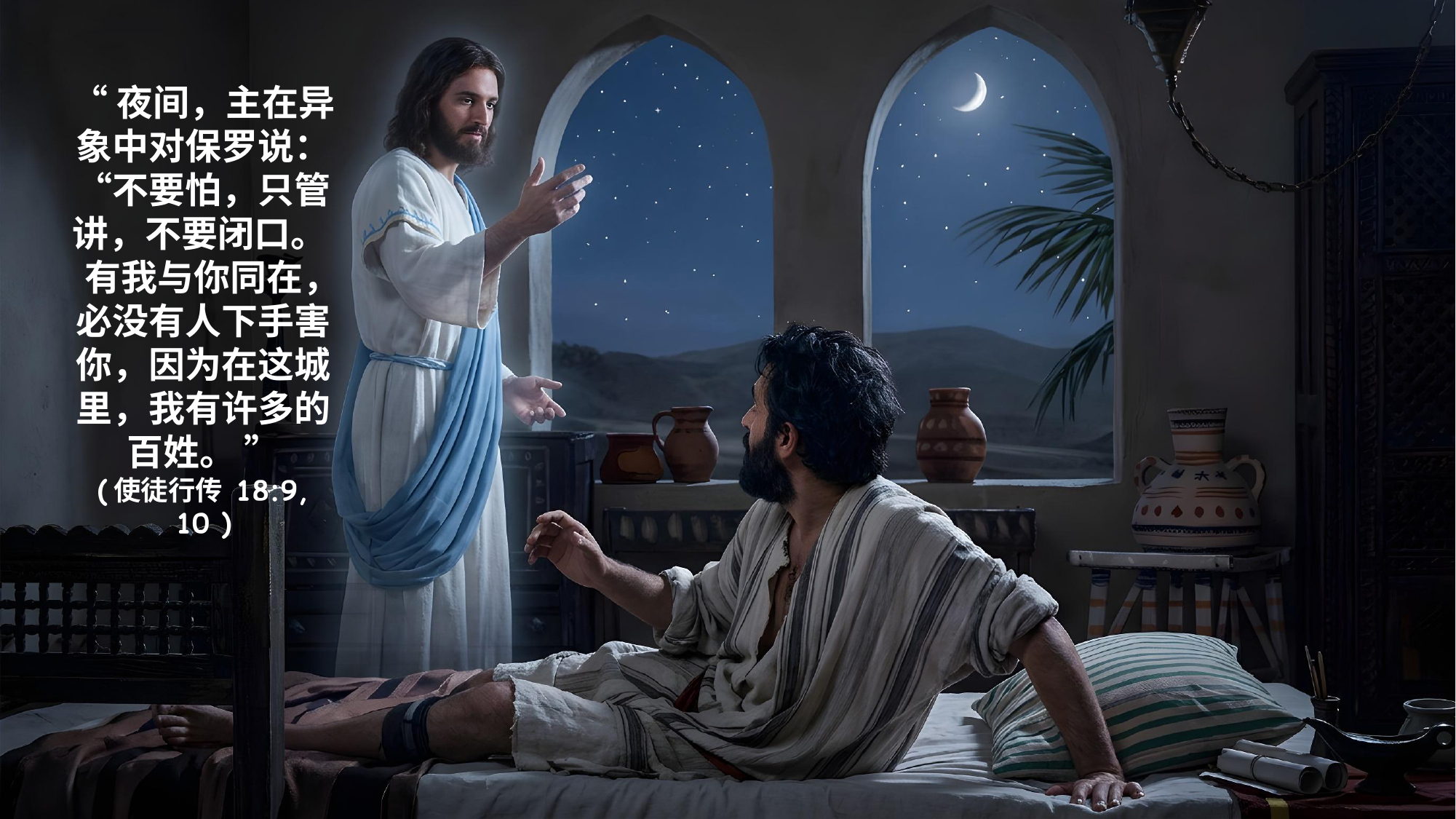

“夜间，主在异象中对保罗说：“不要怕，只管讲，不要闭口。
 有我与你同在，必没有人下手害你，因为在这城里，我有许多的百姓。 ”
(使徒行传 18:9, 10 )